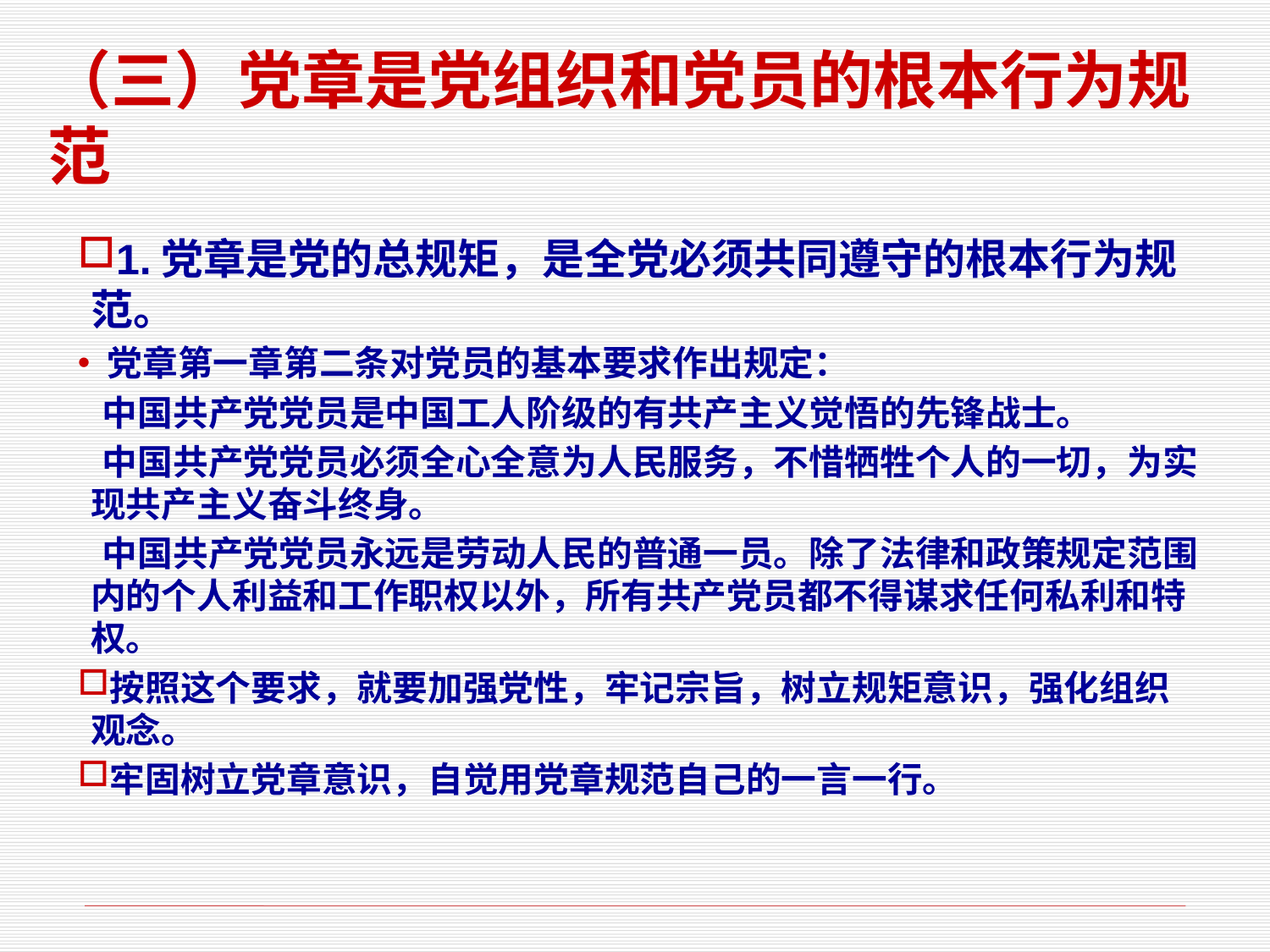

# （三）党章是党组织和党员的根本行为规范
1.党章是党的总规矩，是全党必须共同遵守的根本行为规范。
 党章第一章第二条对党员的基本要求作出规定：
  中国共产党党员是中国工人阶级的有共产主义觉悟的先锋战士。
  中国共产党党员必须全心全意为人民服务，不惜牺牲个人的一切，为实现共产主义奋斗终身。
  中国共产党党员永远是劳动人民的普通一员。除了法律和政策规定范围内的个人利益和工作职权以外，所有共产党员都不得谋求任何私利和特权。
按照这个要求，就要加强党性，牢记宗旨，树立规矩意识，强化组织观念。
牢固树立党章意识，自觉用党章规范自己的一言一行。